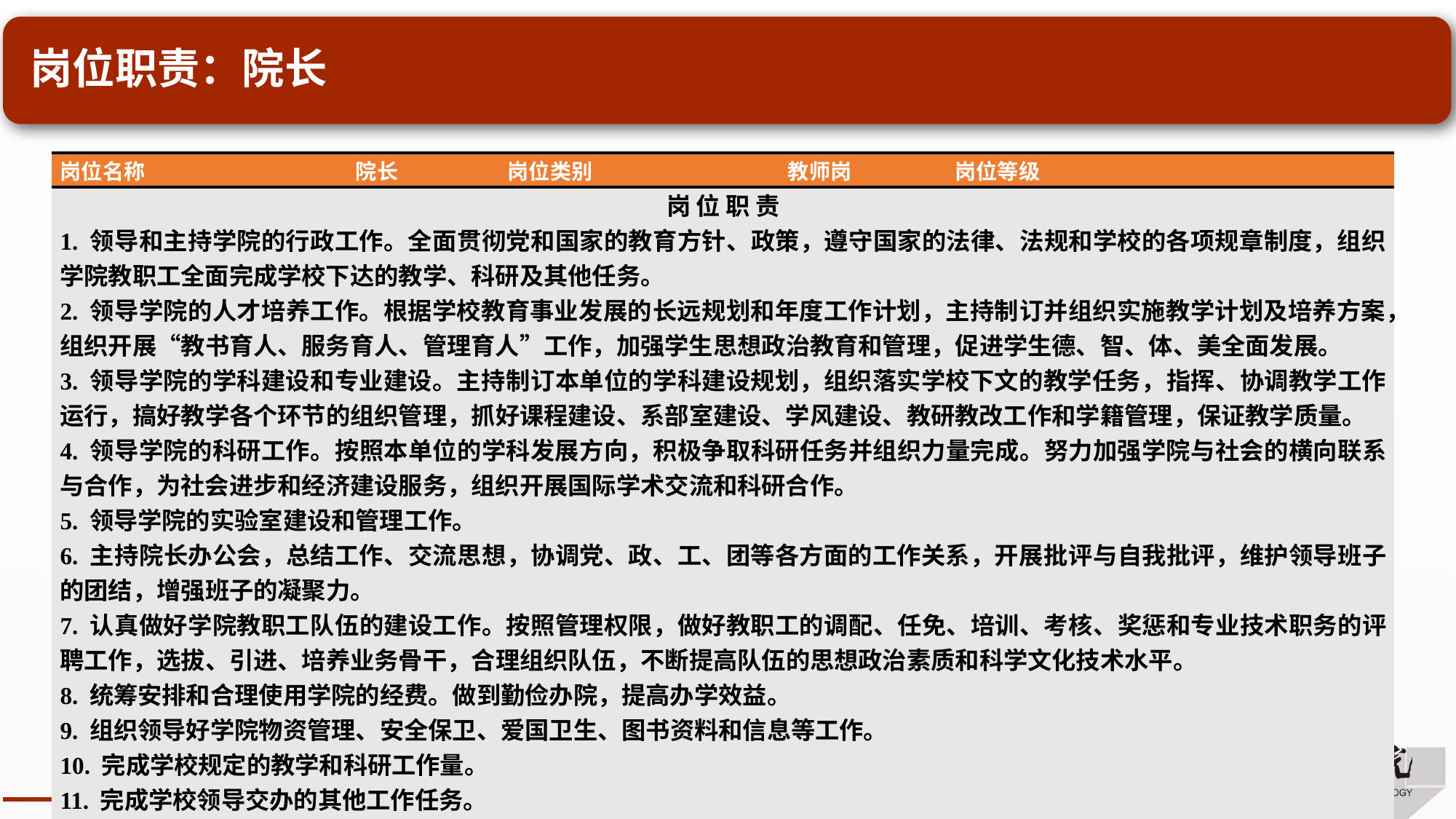

# 岗位职责：院长
| 岗位名称 | 院长 | 岗位类别 | 教师岗 | 岗位等级 |  |
| --- | --- | --- | --- | --- | --- |
| 岗 位 职 责 1. 领导和主持学院的行政工作。全面贯彻党和国家的教育方针、政策，遵守国家的法律、法规和学校的各项规章制度，组织学院教职工全面完成学校下达的教学、科研及其他任务。 2. 领导学院的人才培养工作。根据学校教育事业发展的长远规划和年度工作计划，主持制订并组织实施教学计划及培养方案，组织开展“教书育人、服务育人、管理育人”工作，加强学生思想政治教育和管理，促进学生德、智、体、美全面发展。 3. 领导学院的学科建设和专业建设。主持制订本单位的学科建设规划，组织落实学校下文的教学任务，指挥、协调教学工作运行，搞好教学各个环节的组织管理，抓好课程建设、系部室建设、学风建设、教研教改工作和学籍管理，保证教学质量。 4. 领导学院的科研工作。按照本单位的学科发展方向，积极争取科研任务并组织力量完成。努力加强学院与社会的横向联系与合作，为社会进步和经济建设服务，组织开展国际学术交流和科研合作。 5. 领导学院的实验室建设和管理工作。 6. 主持院长办公会，总结工作、交流思想，协调党、政、工、团等各方面的工作关系，开展批评与自我批评，维护领导班子的团结，增强班子的凝聚力。 7. 认真做好学院教职工队伍的建设工作。按照管理权限，做好教职工的调配、任免、培训、考核、奖惩和专业技术职务的评聘工作，选拔、引进、培养业务骨干，合理组织队伍，不断提高队伍的思想政治素质和科学文化技术水平。 8. 统筹安排和合理使用学院的经费。做到勤俭办院，提高办学效益。 9. 组织领导好学院物资管理、安全保卫、爱国卫生、图书资料和信息等工作。 10. 完成学校规定的教学和科研工作量。 11. 完成学校领导交办的其他工作任务。 |  |  |  |  |  |